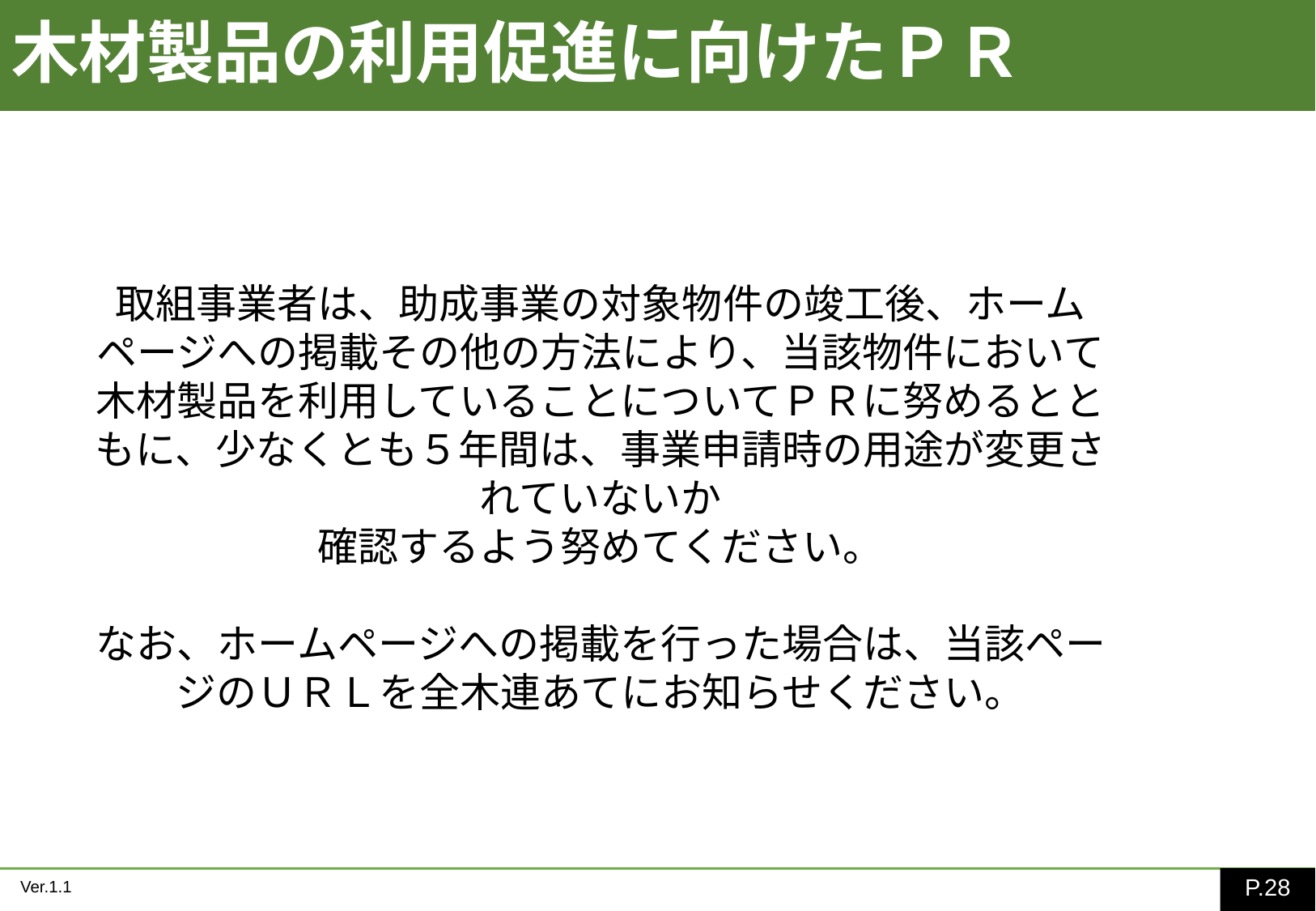

木材製品の利用促進に向けたＰＲ

取組事業者は、助成事業の対象物件の竣工後、ホームページへの掲載その他の方法により、当該物件において木材製品を利用していることについてＰＲに努めるとともに、少なくとも５年間は、事業申請時の用途が変更されていないか
確認するよう努めてください。

なお、ホームページへの掲載を行った場合は、当該ページのＵＲＬを全木連あてにお知らせください。